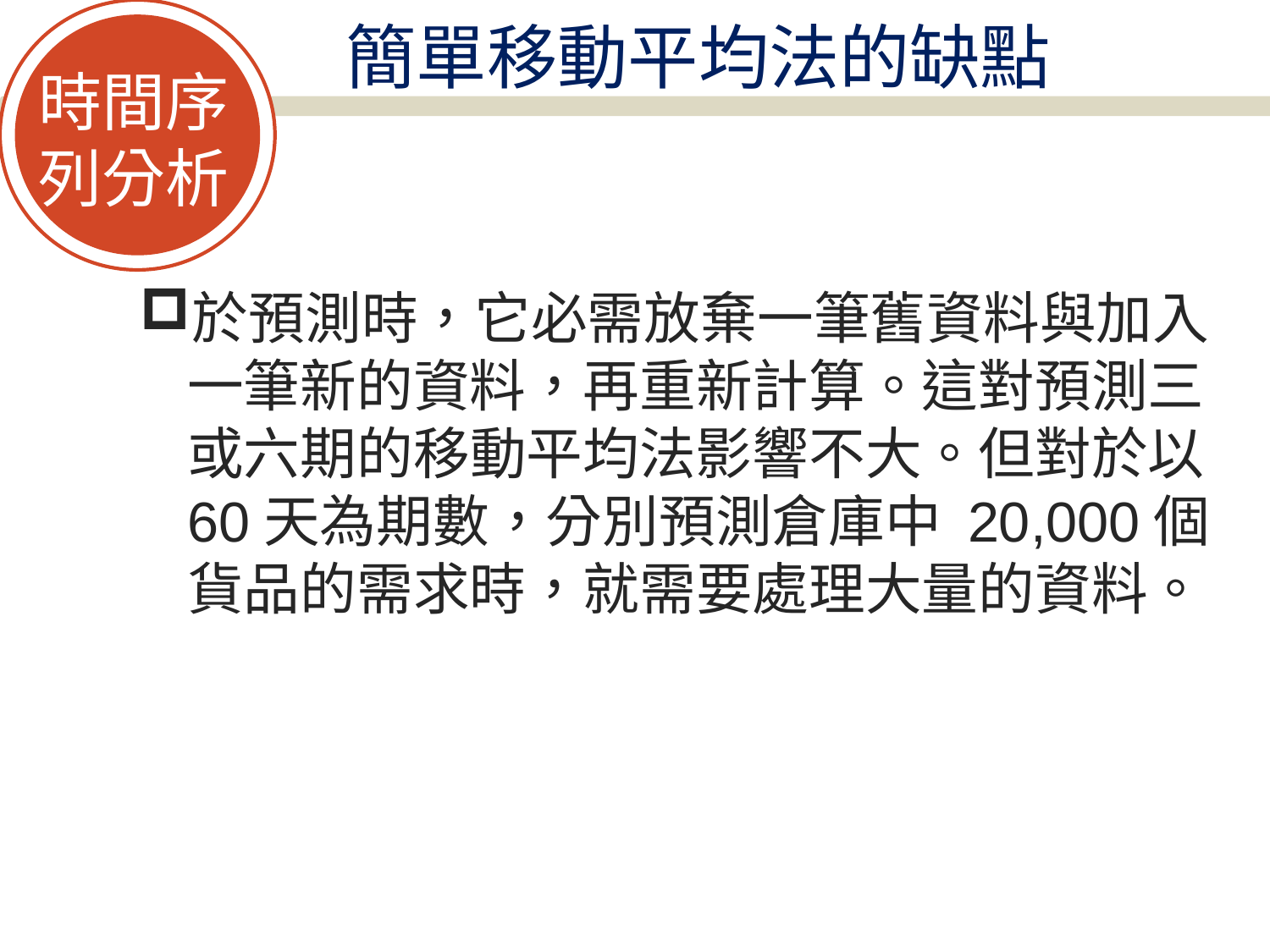

時間序
列分析
# 簡單移動平均法的缺點
於預測時，它必需放棄一筆舊資料與加入一筆新的資料，再重新計算。這對預測三或六期的移動平均法影響不大。但對於以60天為期數，分別預測倉庫中 20,000個貨品的需求時，就需要處理大量的資料。